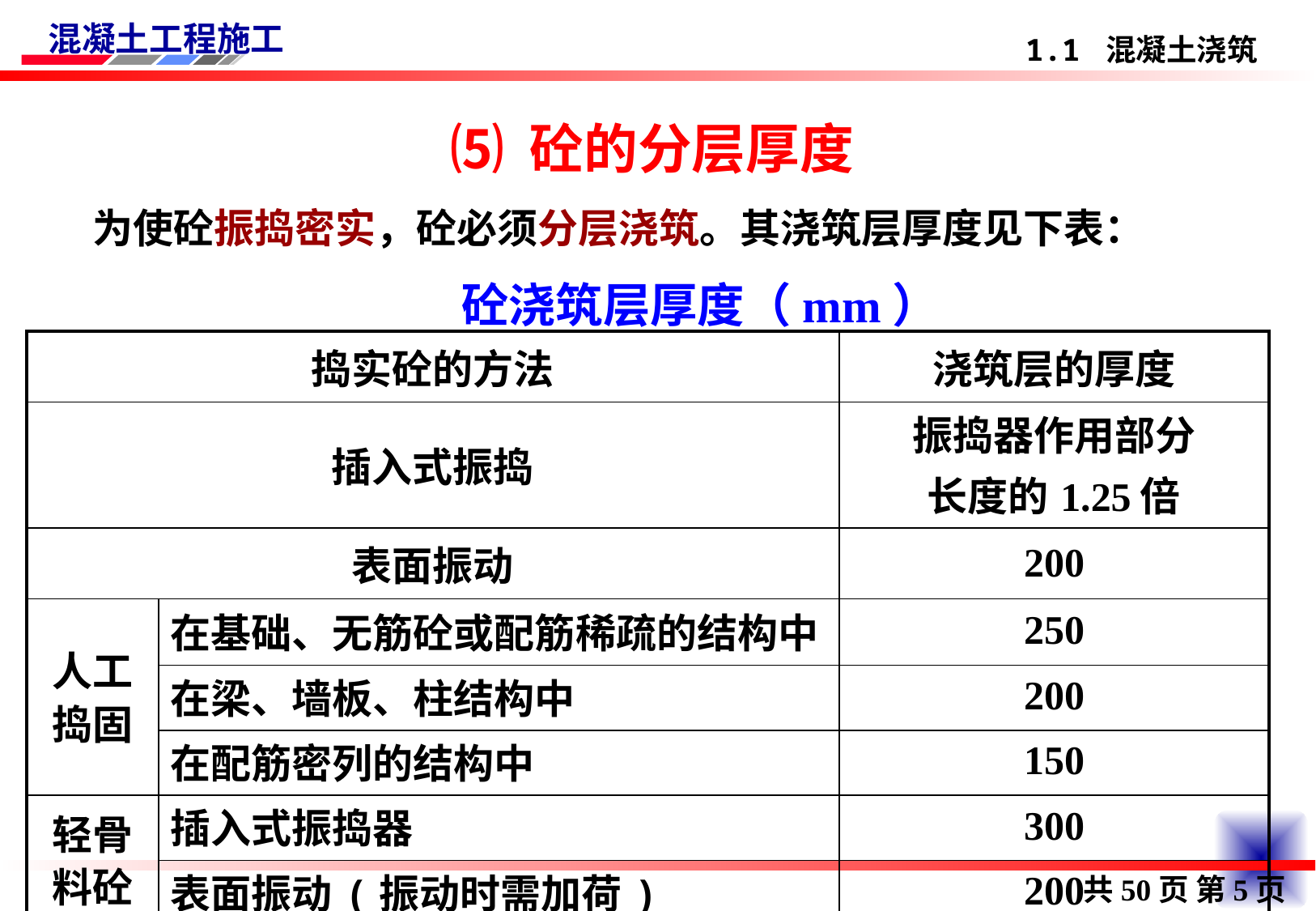

1.1 混凝土浇筑
 ⑸ 砼的分层厚度
    为使砼振捣密实，砼必须分层浇筑。其浇筑层厚度见下表：
       砼浇筑层厚度（mm）
| 捣实砼的方法 |  | 浇筑层的厚度 |
| --- | --- | --- |
| 插入式振捣 |  | 振捣器作用部分 长度的1.25倍 |
| 表面振动 |  | 200 |
| 人工捣固 | 在基础、无筋砼或配筋稀疏的结构中 | 250 |
|  | 在梁、墙板、柱结构中 | 200 |
|  | 在配筋密列的结构中 | 150 |
| 轻骨料砼 | 插入式振捣器 | 300 |
|  | 表面振动(振动时需加荷) | 200 |
共50页 第5页